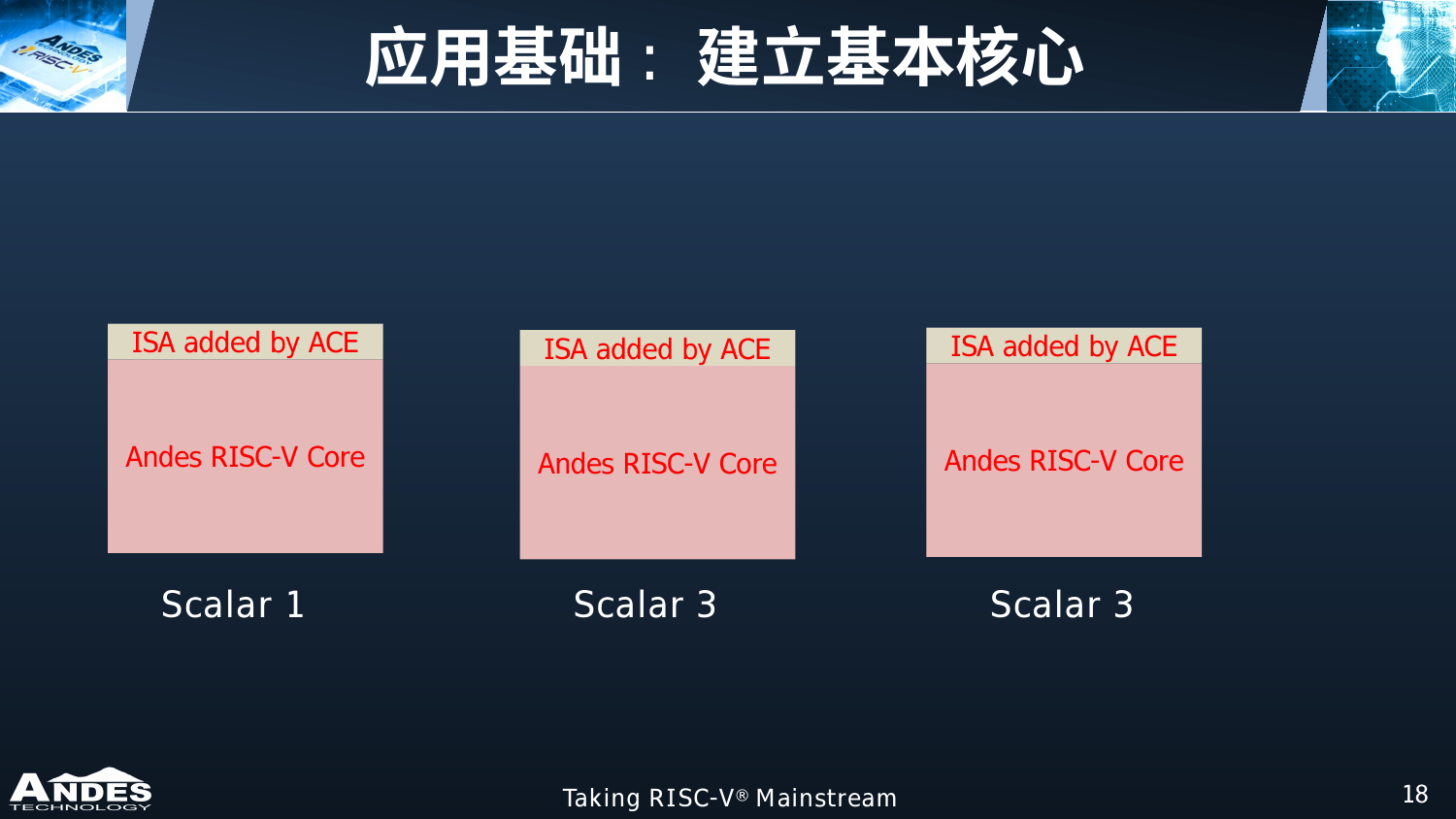

应用基础: 建立基本核心

ISA added by ACE
ISA added by ACE
ISA added by ACE
Andes RISC-V Core
Andes RISC-V Core
Andes RISC-V Core
Scalar 1
Scalar 3
Scalar 3